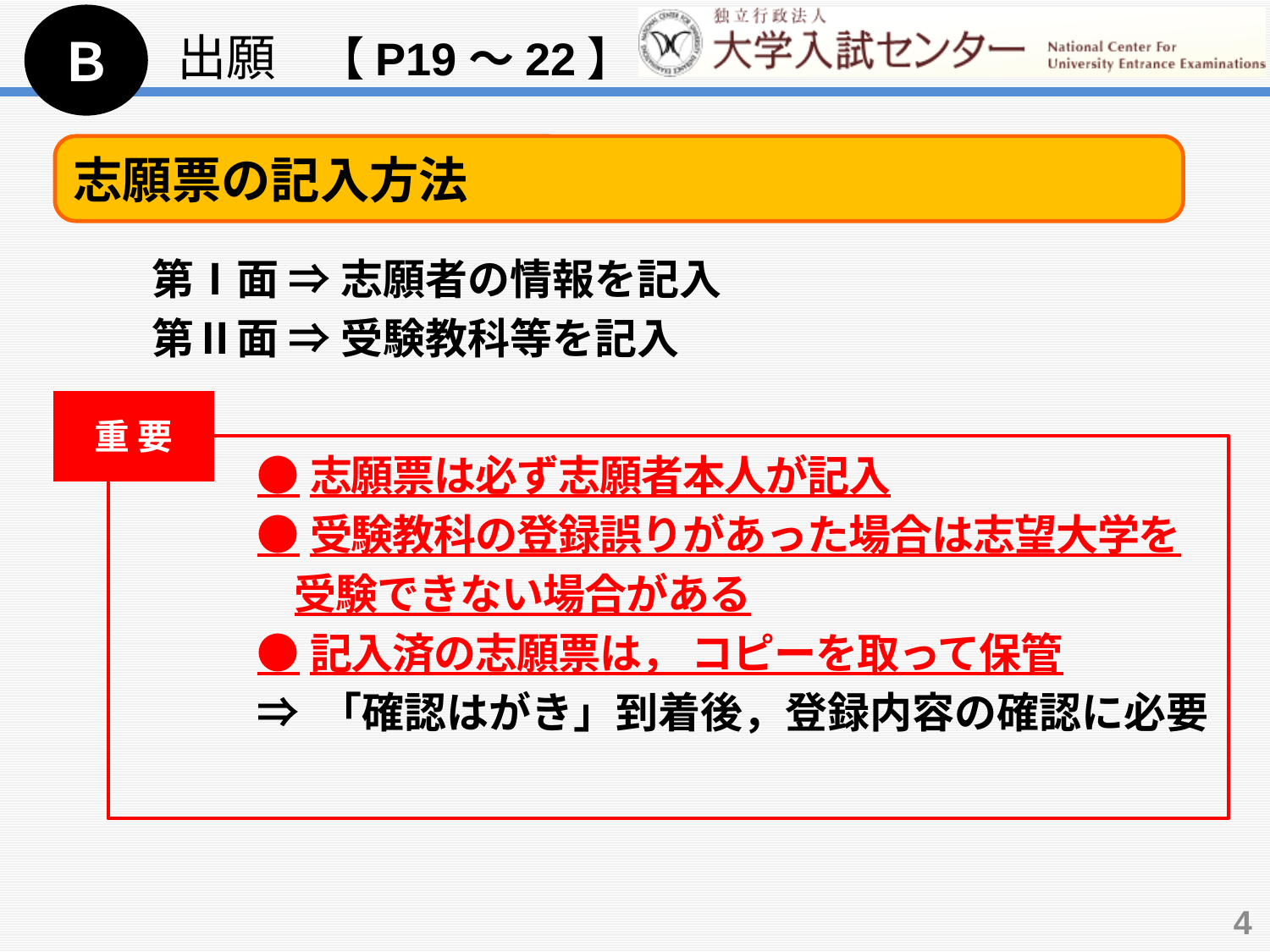

Ｂ
出願　【P19～22】
志願票の記入方法
　　第Ⅰ面 ⇒ 志願者の情報を記入
　　第Ⅱ面 ⇒ 受験教科等を記入
重 要

●志願票は必ず志願者本人が記入
●受験教科の登録誤りがあった場合は志望大学を
   受験できない場合がある
●記入済の志願票は， コピーを取って保管
⇒ 「確認はがき」到着後，登録内容の確認に必要

4